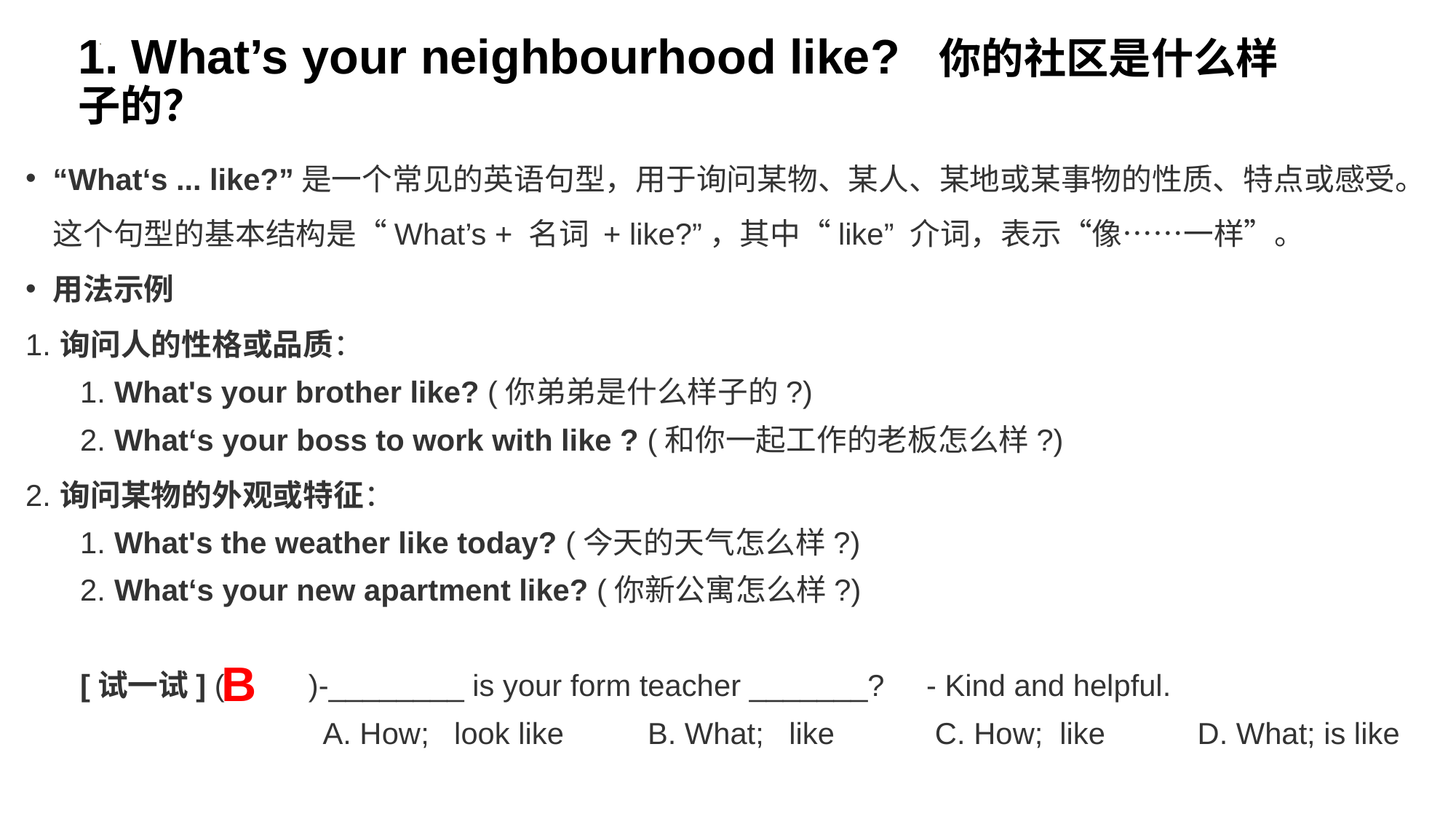

# 1. What’s your neighbourhood like?  你的社区是什么样子的？
“What‘s ... like?”‌是一个常见的英语句型，用于询问某物、某人、某地或某事物的性质、特点或感受。这个句型的基本结构是“What’s + 名词 + like?”，其中“like” 介词，表示“像……一样”。
用法示例
‌询问人的性格或品质‌：
‌What's your brother like?‌ (你弟弟是什么样子的?)
‌What‘s your boss to work with like ?‌ (和你一起工作的老板怎么样?)
‌询问某物的外观或特征‌：
‌What's the weather like today?‌ (今天的天气怎么样?)
‌What‘s your new apartment like?‌ (你新公寓怎么样?)

[试一试] (          )-________ is your form teacher _______?     - Kind and helpful.
                             A. How;   look like          B. What;   like            C. How;  like           D. What; is like
B